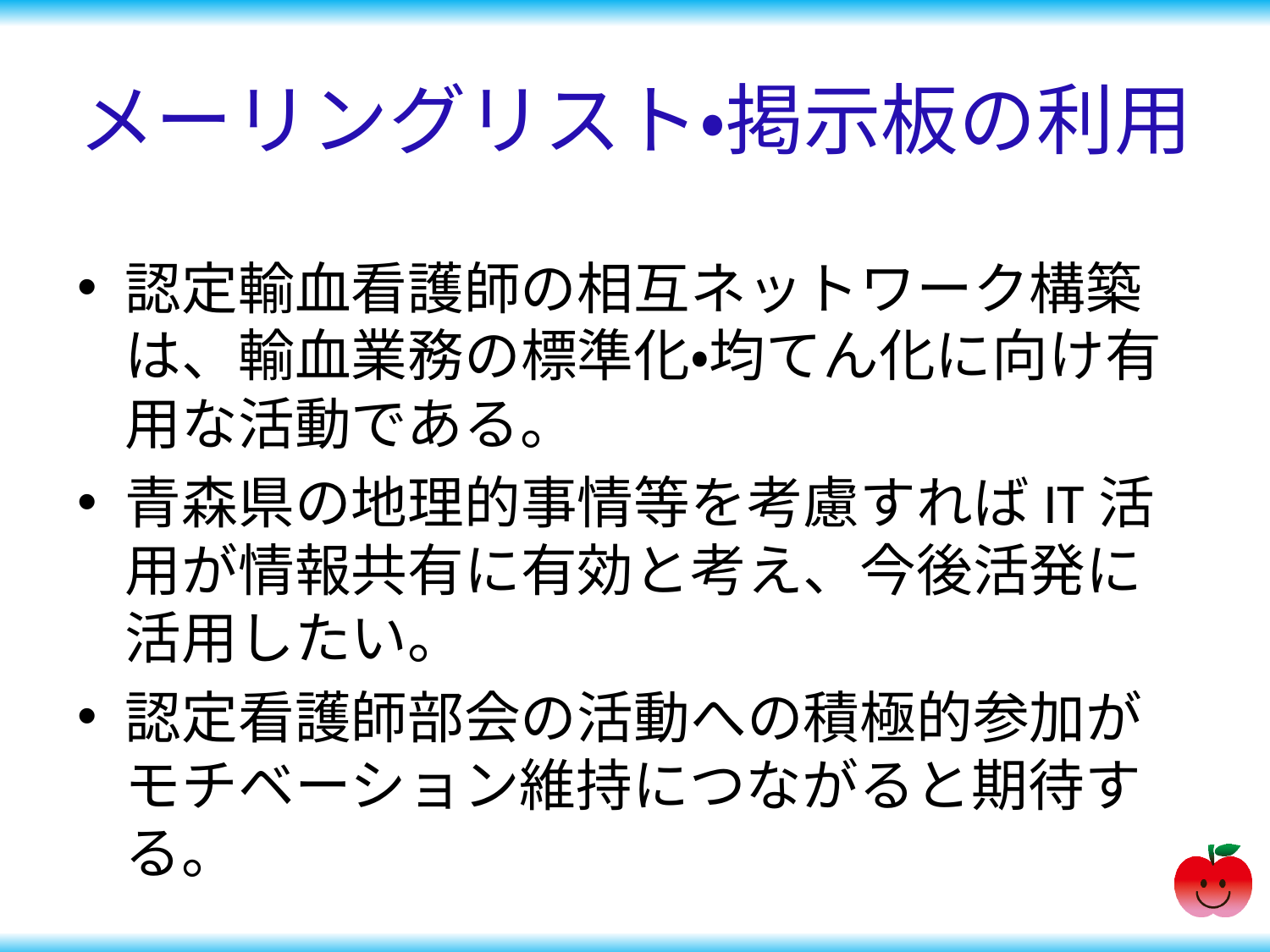

# メーリングリスト・掲示板の利用
認定輸血看護師の相互ネットワーク構築は、輸血業務の標準化・均てん化に向け有用な活動である。
青森県の地理的事情等を考慮すればIT活用が情報共有に有効と考え、今後活発に活用したい。
認定看護師部会の活動への積極的参加がモチベーション維持につながると期待する。